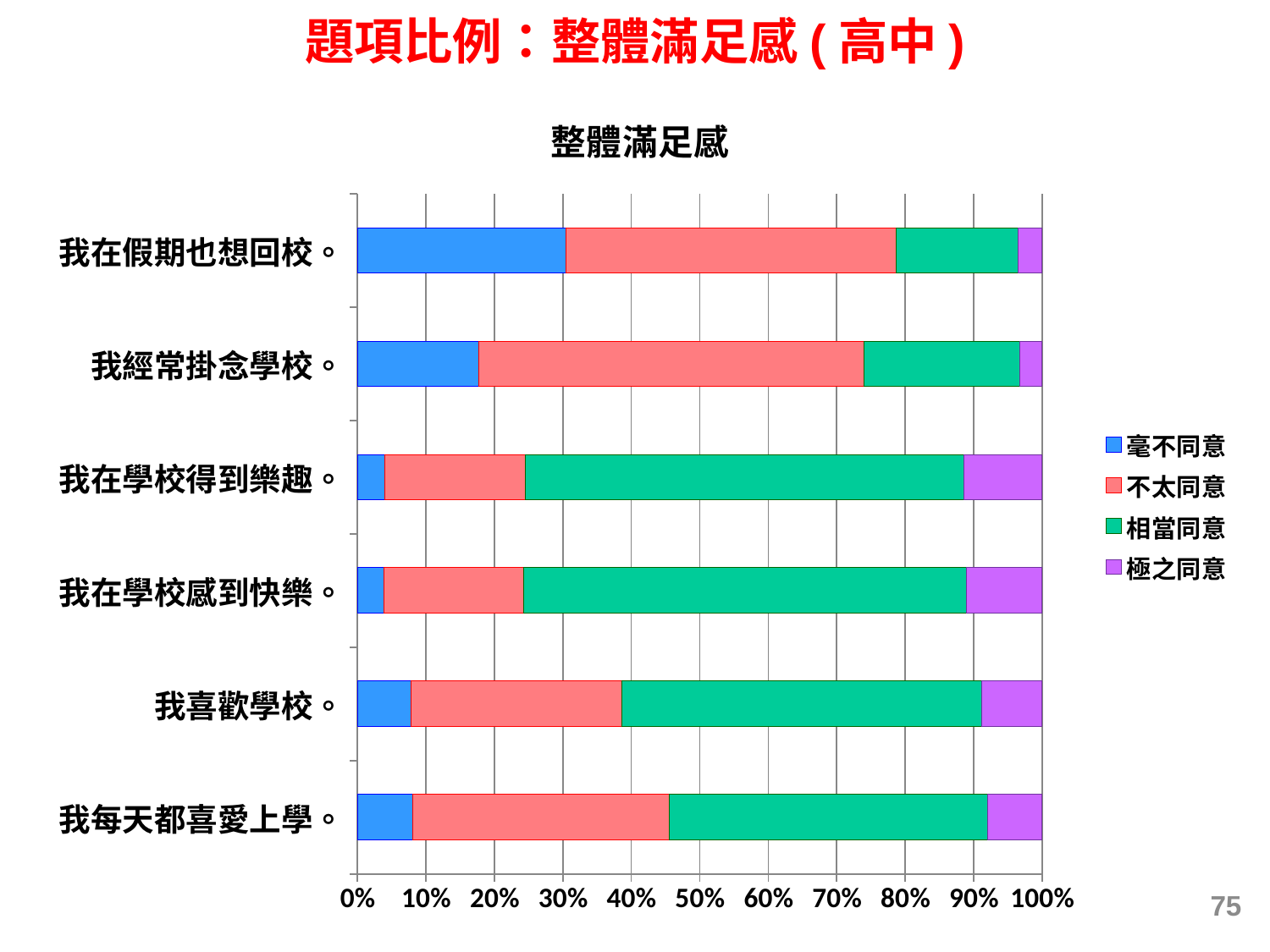

題項比例：整體滿足感(高中)

### Chart: 整體滿足感

| Category | 毫不同意 | 不太同意 | 相當同意 | 極之同意 |
|---|---|---|---|---|
| 我每天都喜愛上學。 | 0.08037313189854425 | 0.3756064207338918 | 0.4648357373099339 | 0.07918471005763054 |
| 我喜歡學校。 | 0.078069275489765 | 0.30862930936212557 | 0.5253798426889454 | 0.0879215724591659 |
| 我在學校感到快樂。 | 0.039160793632708864 | 0.20299809567213076 | 0.6472436074805937 | 0.11059750321457056 |
| 我在學校得到樂趣。 | 0.040019553527782296 | 0.2053283363206779 | 0.6403780348704586 | 0.11427407528108234 |
| 我經常掛念學校。 | 0.17741010729789558 | 0.5631091817511659 | 0.22702924072405603 | 0.032451470226881815 |
| 我在假期也想回校。 | 0.30498894077168925 | 0.481592528876874 | 0.17802899975423941 | 0.035389530597198335 |
75